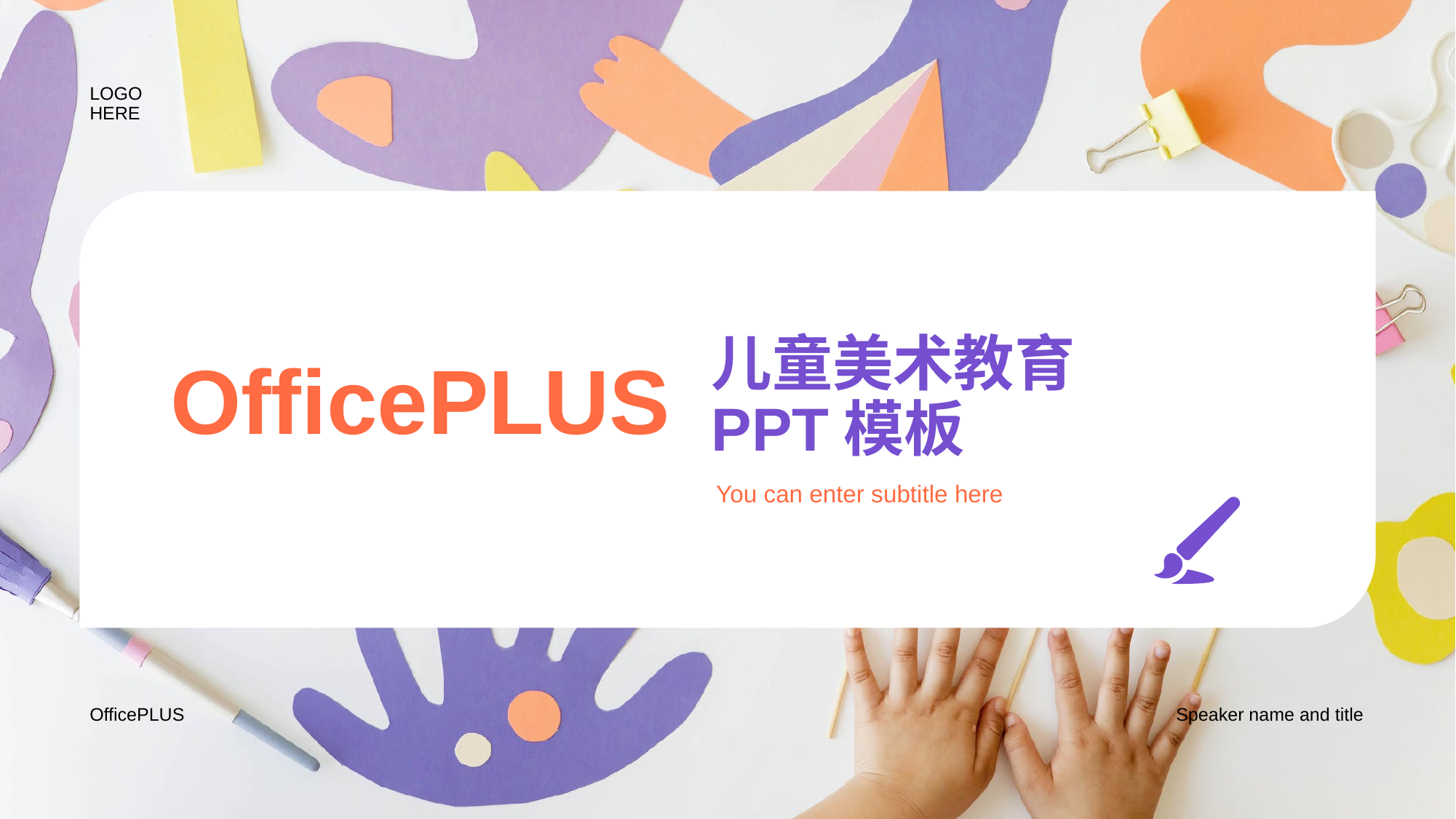

LOGO HERE
儿童美术教育
PPT模板
OfficePLUS
You can enter subtitle here

OfficePLUS
Speaker name and title